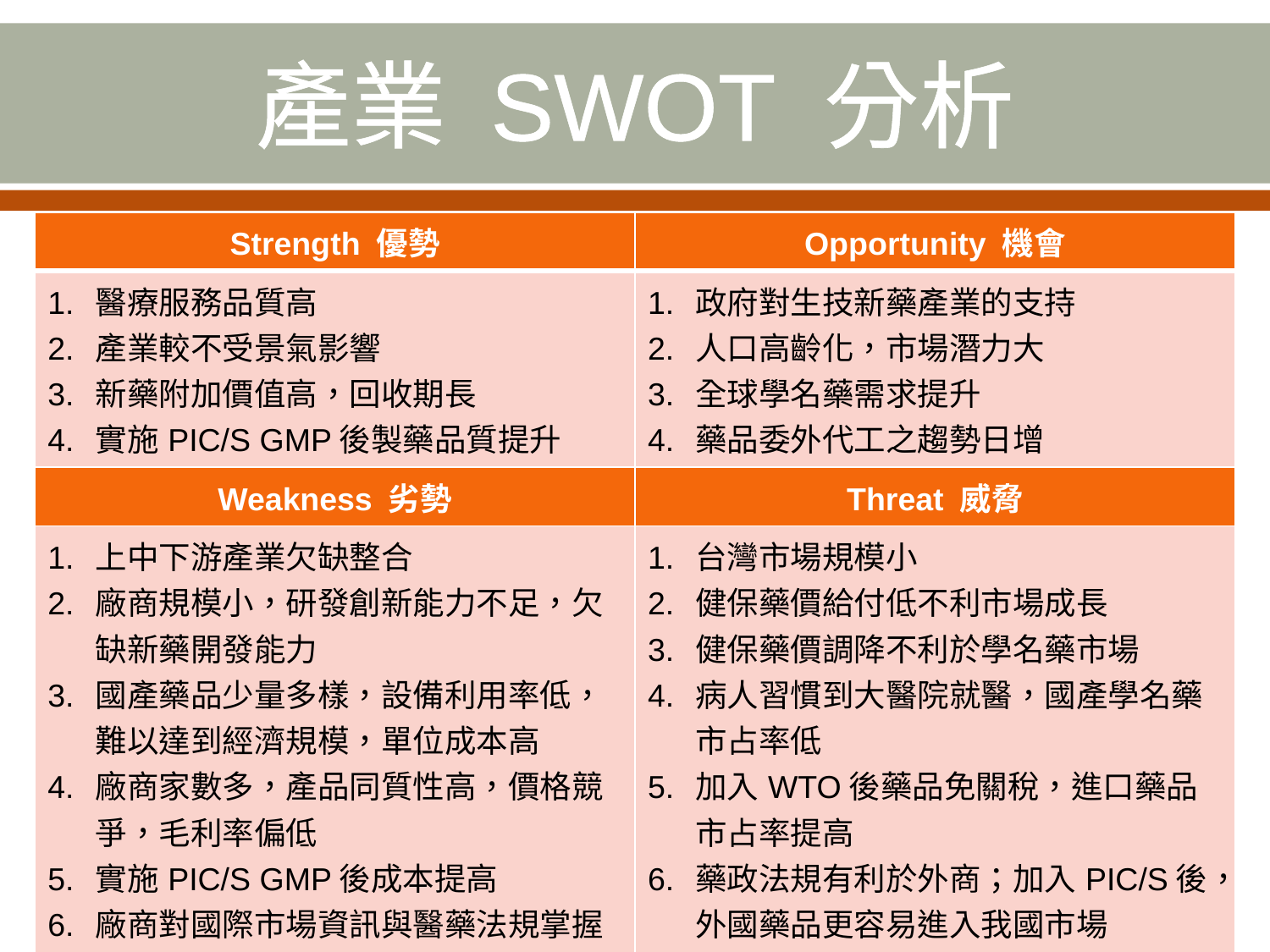

# 產業 SWOT 分析
| Strength 優勢 | Opportunity 機會 |
| --- | --- |
| 醫療服務品質高 產業較不受景氣影響 新藥附加價值高，回收期長 實施PIC/S GMP後製藥品質提升 | 政府對生技新藥產業的支持 人口高齡化，市場潛力大 全球學名藥需求提升 藥品委外代工之趨勢日增 |
| Weakness 劣勢 | Threat 威脅 |
| 上中下游產業欠缺整合 廠商規模小，研發創新能力不足，欠缺新藥開發能力 國產藥品少量多樣，設備利用率低，難以達到經濟規模，單位成本高 廠商家數多，產品同質性高，價格競爭，毛利率偏低 實施PIC/S GMP後成本提高 廠商對國際市場資訊與醫藥法規掌握能力不足 藥品國際貿易及行銷人才不足 | 台灣市場規模小 健保藥價給付低不利市場成長 健保藥價調降不利於學名藥市場 病人習慣到大醫院就醫，國產學名藥市占率低 加入WTO後藥品免關稅，進口藥品市占率提高 藥政法規有利於外商；加入PIC/S後，外國藥品更容易進入我國市場 醫師偏好使用原廠藥品 先進國家專利技術保護周密 |